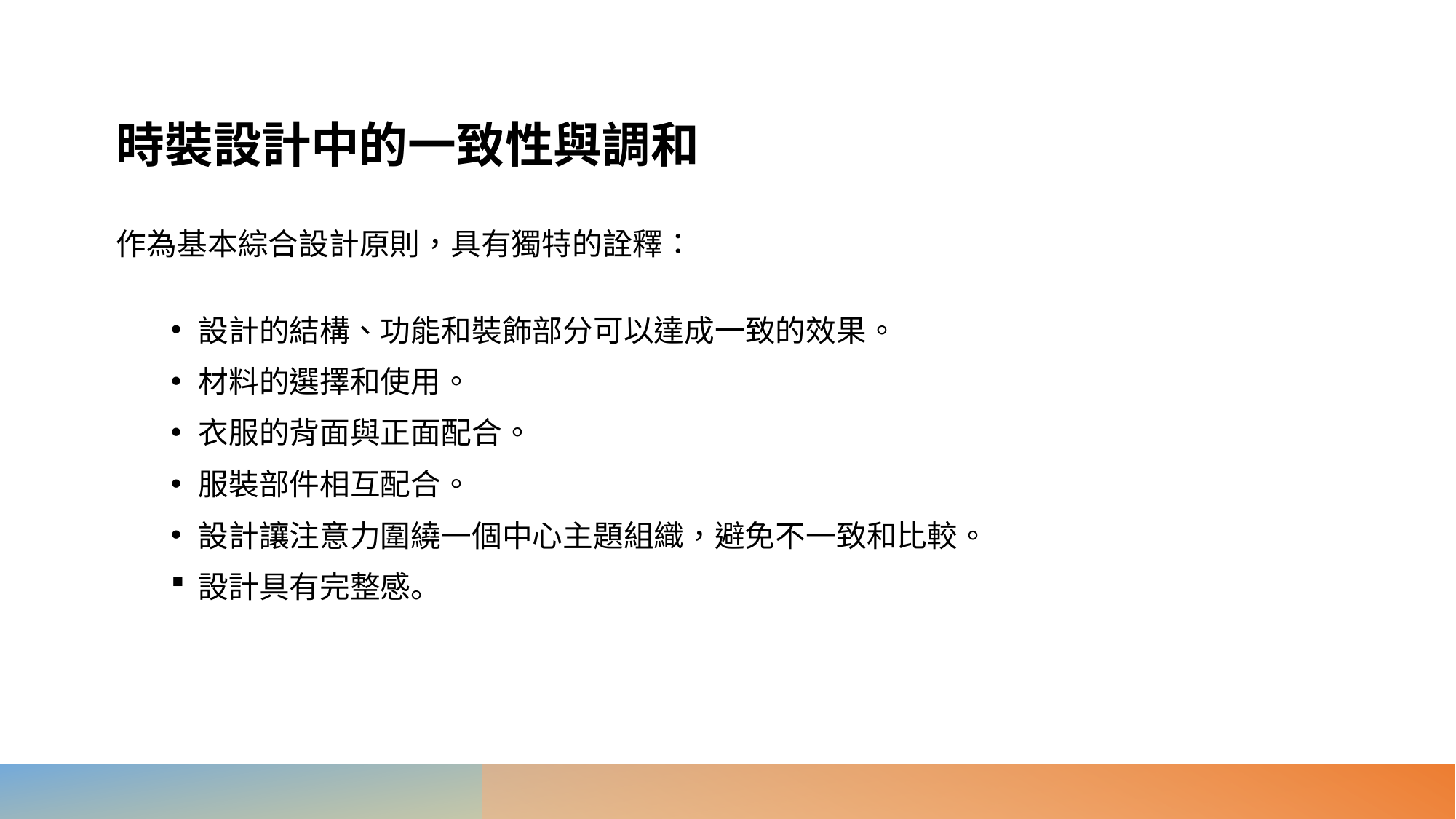

# 時裝設計中的一致性與調和
作為基本綜合設計原則，具有獨特的詮釋：

設計的結構、功能和裝飾部分可以達成一致的效果。
材料的選擇和使用。
衣服的背面與正面配合。
服裝部件相互配合。
設計讓注意力圍繞一個中心主題組織，避免不一致和比較。
設計具有完整感。